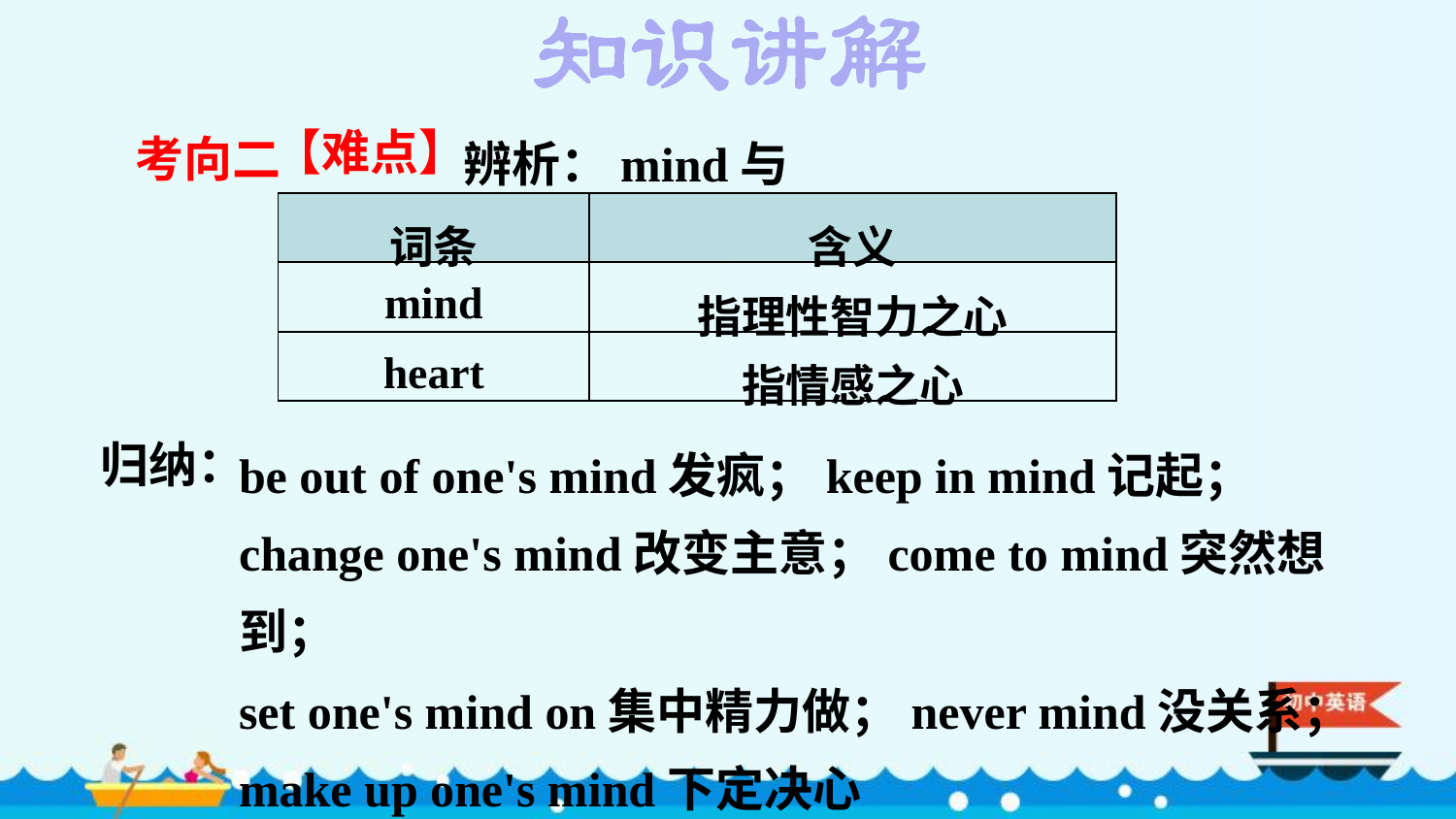

辨析：mind与heart
考向二
【难点】
| 词条 | 含义 |
| --- | --- |
| mind | 指理性智力之心 |
| heart | 指情感之心 |
be out of one's mind发疯；keep in mind记起；
change one's mind改变主意；come to mind突然想到；
set one's mind on集中精力做；never mind没关系；
make up one's mind下定决心
归纳：